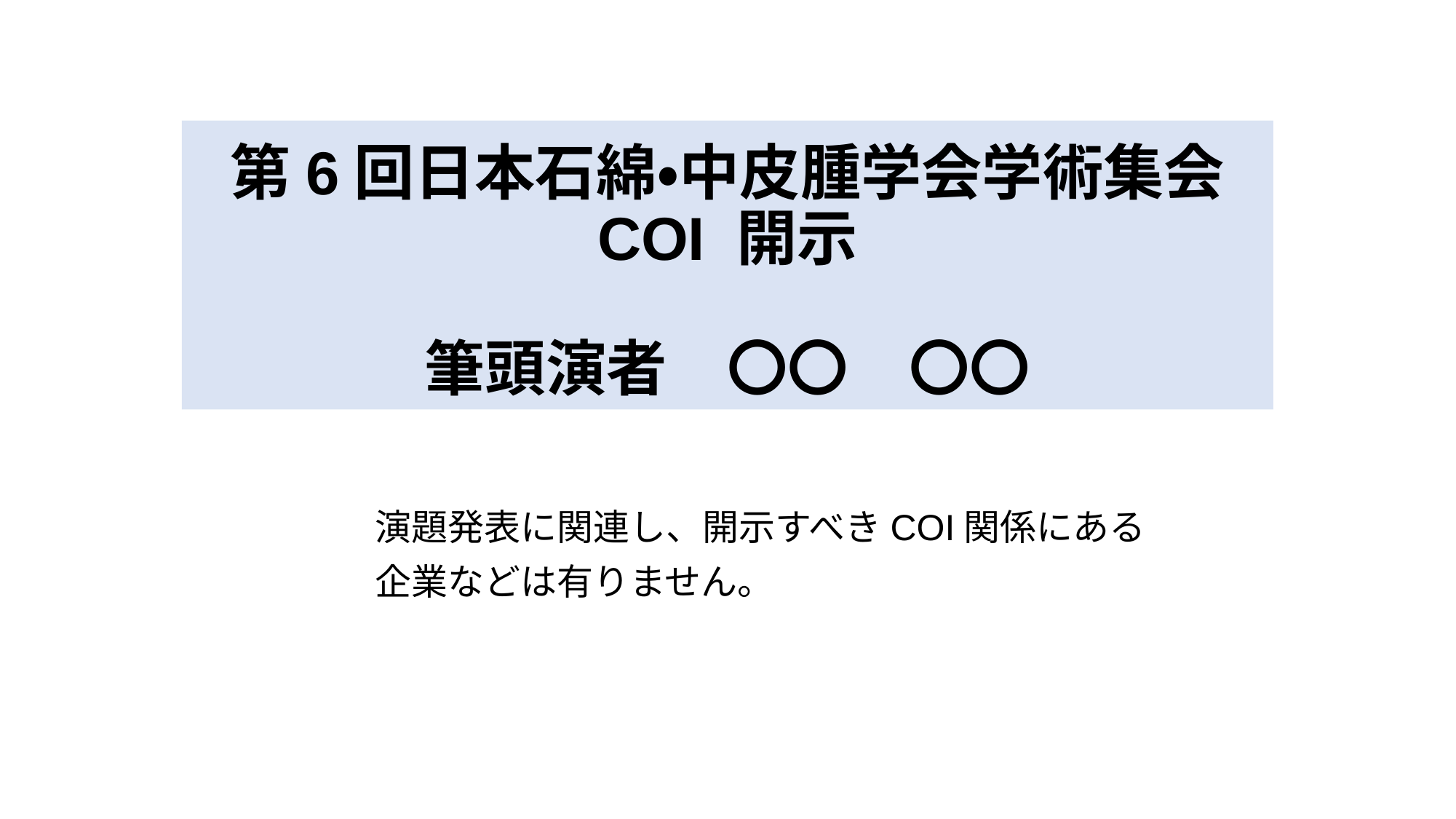

# 第6回日本石綿・中皮腫学会学術集会 COI 開示 筆頭演者　〇〇　〇〇
　　　　　演題発表に関連し、開示すべきCOI関係にある
　　　　　企業などは有りません。